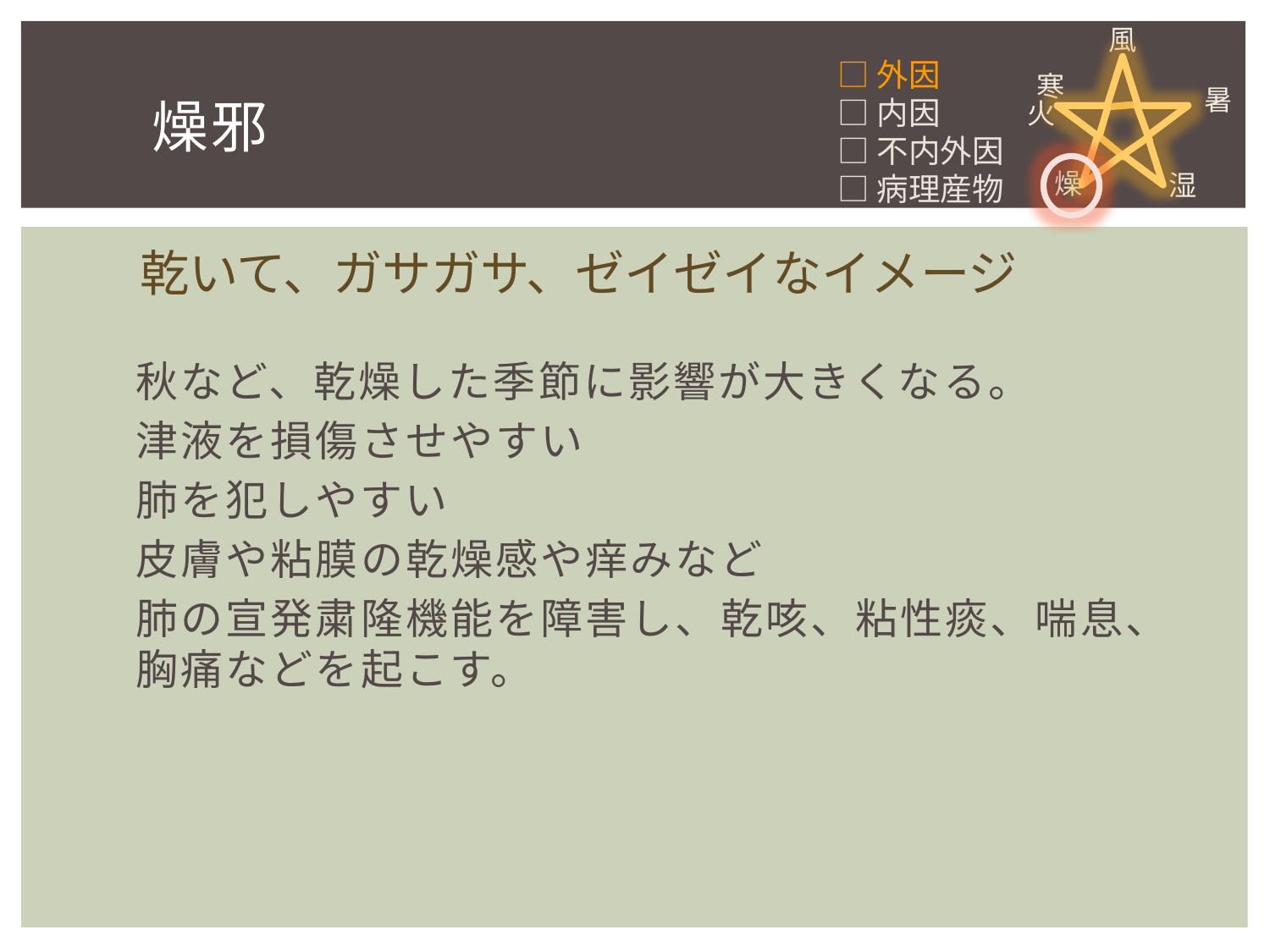

風

寒
暑
火
燥
湿
□外因
□内因
□不内外因
□病理産物
# 燥邪

乾いて、ガサガサ、ゼイゼイなイメージ
秋など、乾燥した季節に影響が大きくなる。
津液を損傷させやすい
肺を犯しやすい
皮膚や粘膜の乾燥感や痒みなど
肺の宣発粛隆機能を障害し、乾咳、粘性痰、喘息、胸痛などを起こす。